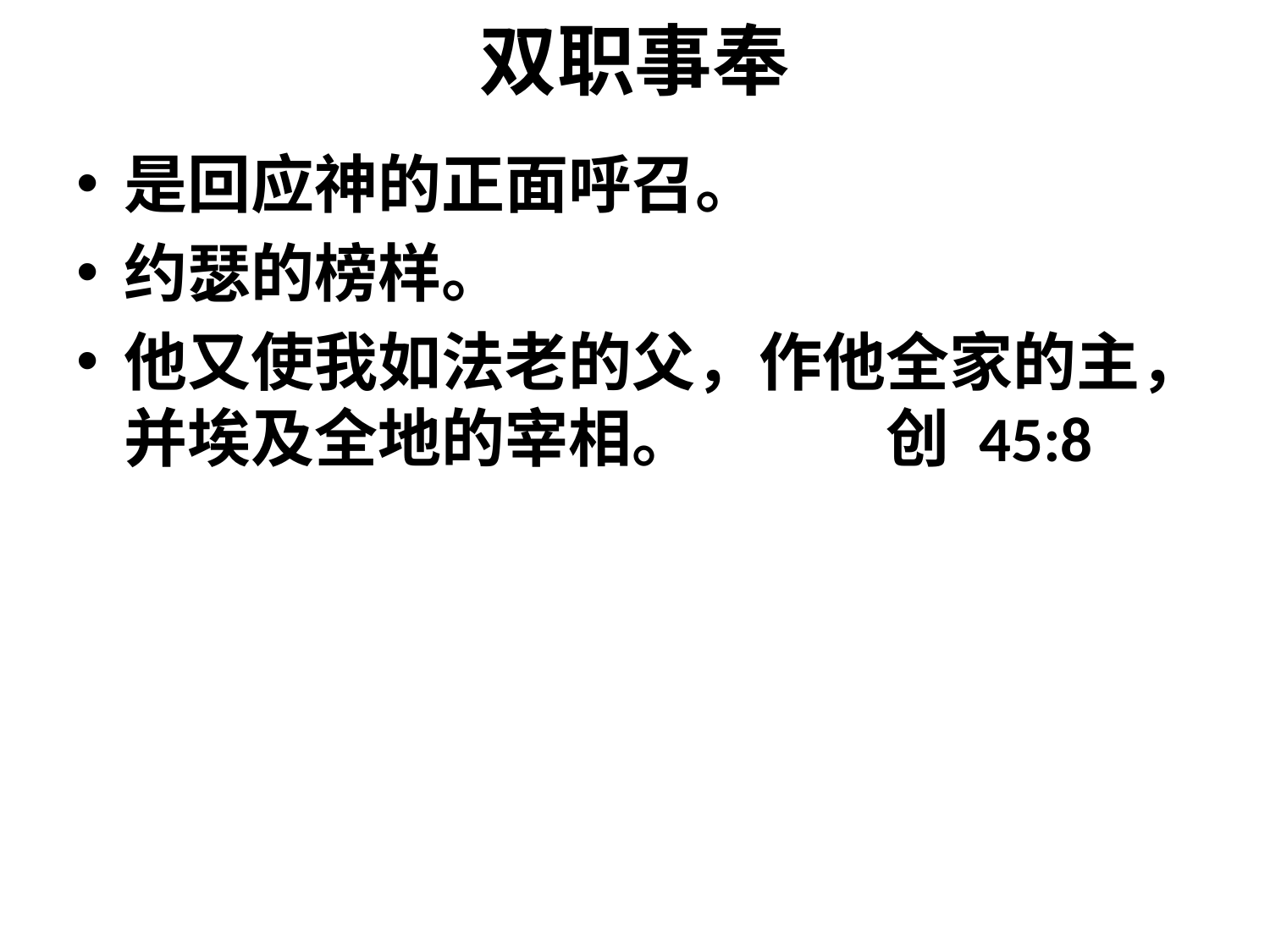

# 双职事奉
是回应神的正面呼召。
约瑟的榜样。
他又使我如法老的父，作他全家的主，并埃及全地的宰相。		创 45:8